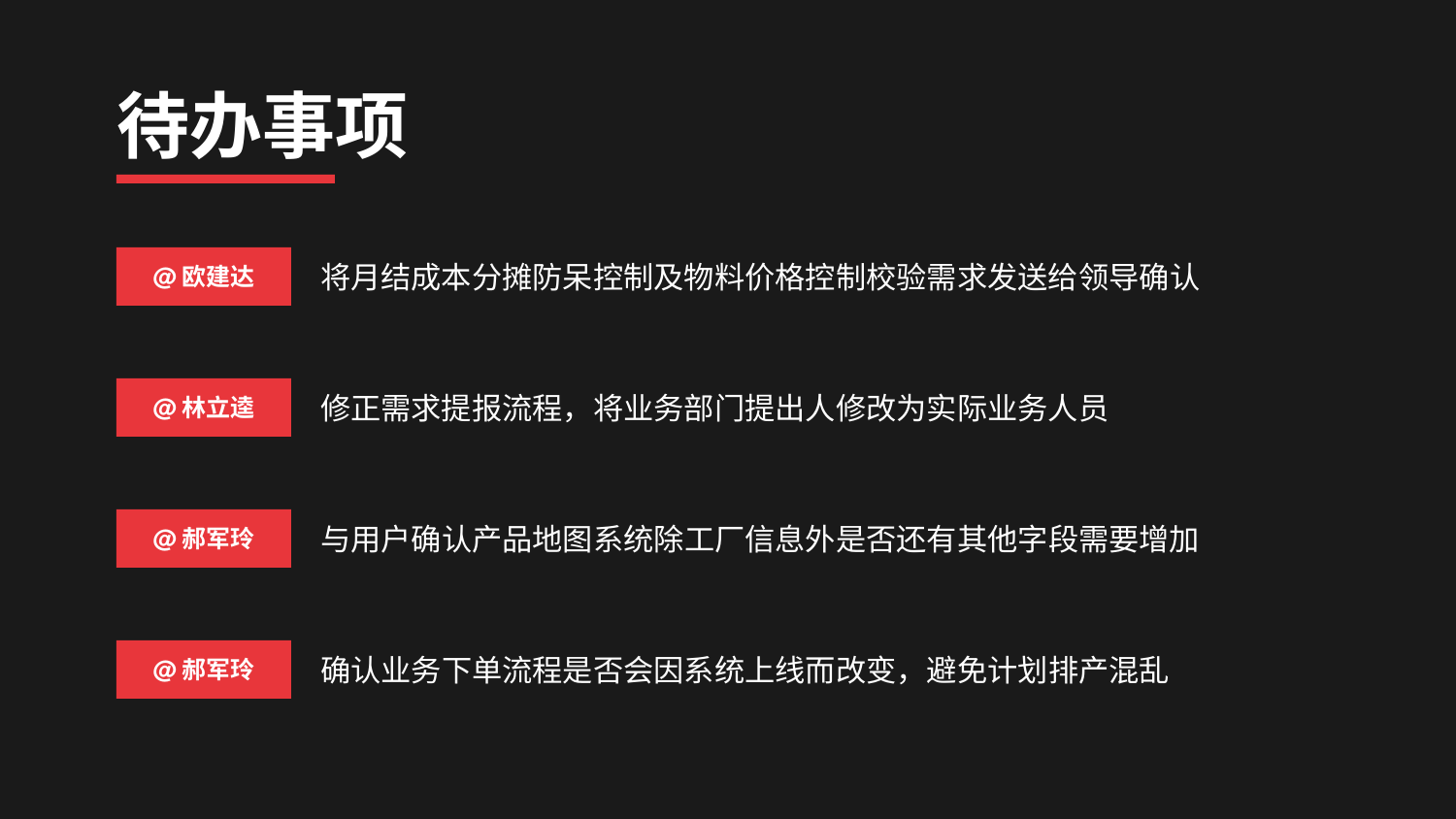

待办事项

@欧建达
将月结成本分摊防呆控制及物料价格控制校验需求发送给领导确认

@林立逵
修正需求提报流程，将业务部门提出人修改为实际业务人员

@郝军玲
与用户确认产品地图系统除工厂信息外是否还有其他字段需要增加

@郝军玲
确认业务下单流程是否会因系统上线而改变，避免计划排产混乱